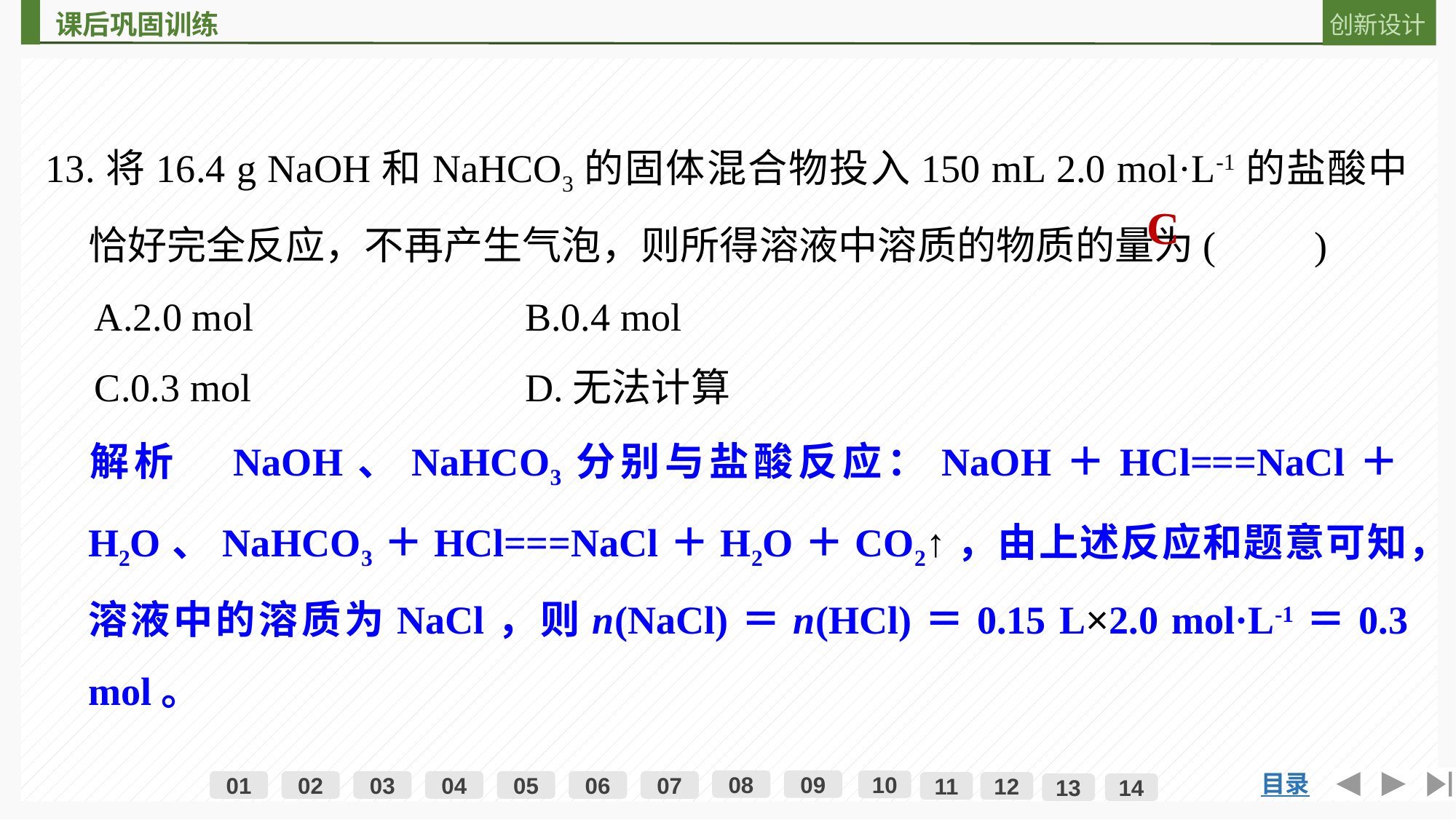

13.将16.4 g NaOH和NaHCO3的固体混合物投入150 mL 2.0 mol·L-1的盐酸中恰好完全反应，不再产生气泡，则所得溶液中溶质的物质的量为(　　)
　A.2.0 mol			B.0.4 mol
　C.0.3 mol			D.无法计算
　解析　NaOH、NaHCO3分别与盐酸反应：NaOH＋HCl===NaCl＋H2O、NaHCO3＋HCl===NaCl＋H2O＋CO2↑，由上述反应和题意可知，溶液中的溶质为NaCl，则n(NaCl)＝n(HCl)＝0.15 L×2.0 mol·L-1＝0.3 mol。
C